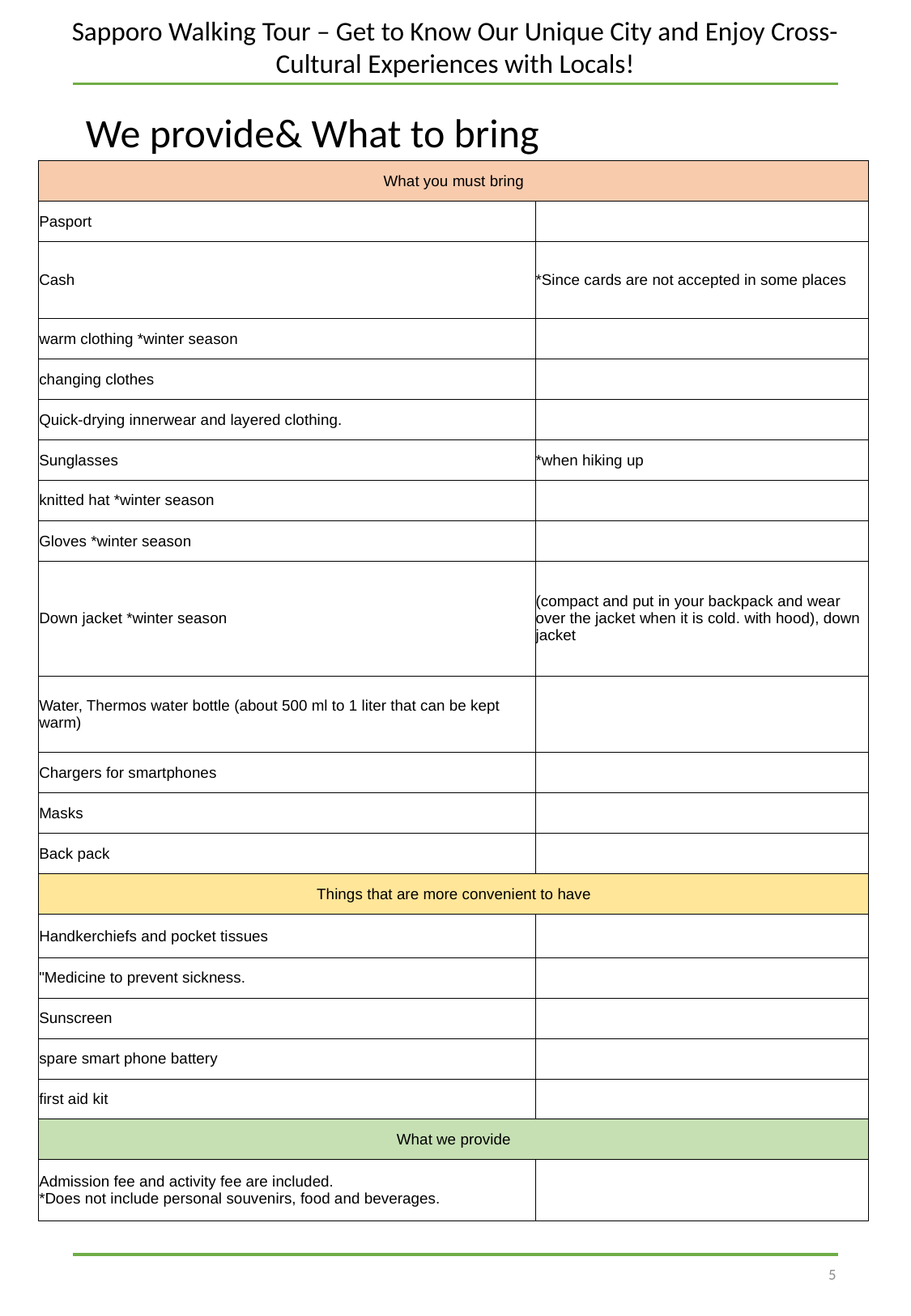

Sapporo Walking Tour – Get to Know Our Unique City and Enjoy Cross-Cultural Experiences with Locals!

We provide& What to bring
| What you must bring |  |
| --- | --- |
| Pasport |  |
| Cash | \*Since cards are not accepted in some places |
| warm clothing \*winter season |  |
| changing clothes |  |
| Quick-drying innerwear and layered clothing. |  |
| Sunglasses | \*when hiking up |
| knitted hat \*winter season |  |
| Gloves \*winter season |  |
| Down jacket \*winter season | (compact and put in your backpack and wear over the jacket when it is cold. with hood), down jacket |
| Water, Thermos water bottle (about 500 ml to 1 liter that can be kept warm) |  |
| Chargers for smartphones |  |
| Masks |  |
| Back pack |  |
| Things that are more convenient to have |  |
| Handkerchiefs and pocket tissues |  |
| "Medicine to prevent sickness. |  |
| Sunscreen |  |
| spare smart phone battery |  |
| first aid kit |  |
| What we provide |  |
| Admission fee and activity fee are included. \*Does not include personal souvenirs, food and beverages. |  |
□＝Necessary　/　△＝Recommended
□Regular warm clothing □Hat・cap
□Gloves
□bathing suit
□Bath Towel
□ Extreme cold weather winter wear (such as ski clothes), warm waterproof winter shoes □ Personal toiletries
□Personal toiletries
□My Bottle, My Cup, My Chopsticks, etc.

△Camera and smart phone
△Disposable heating pads